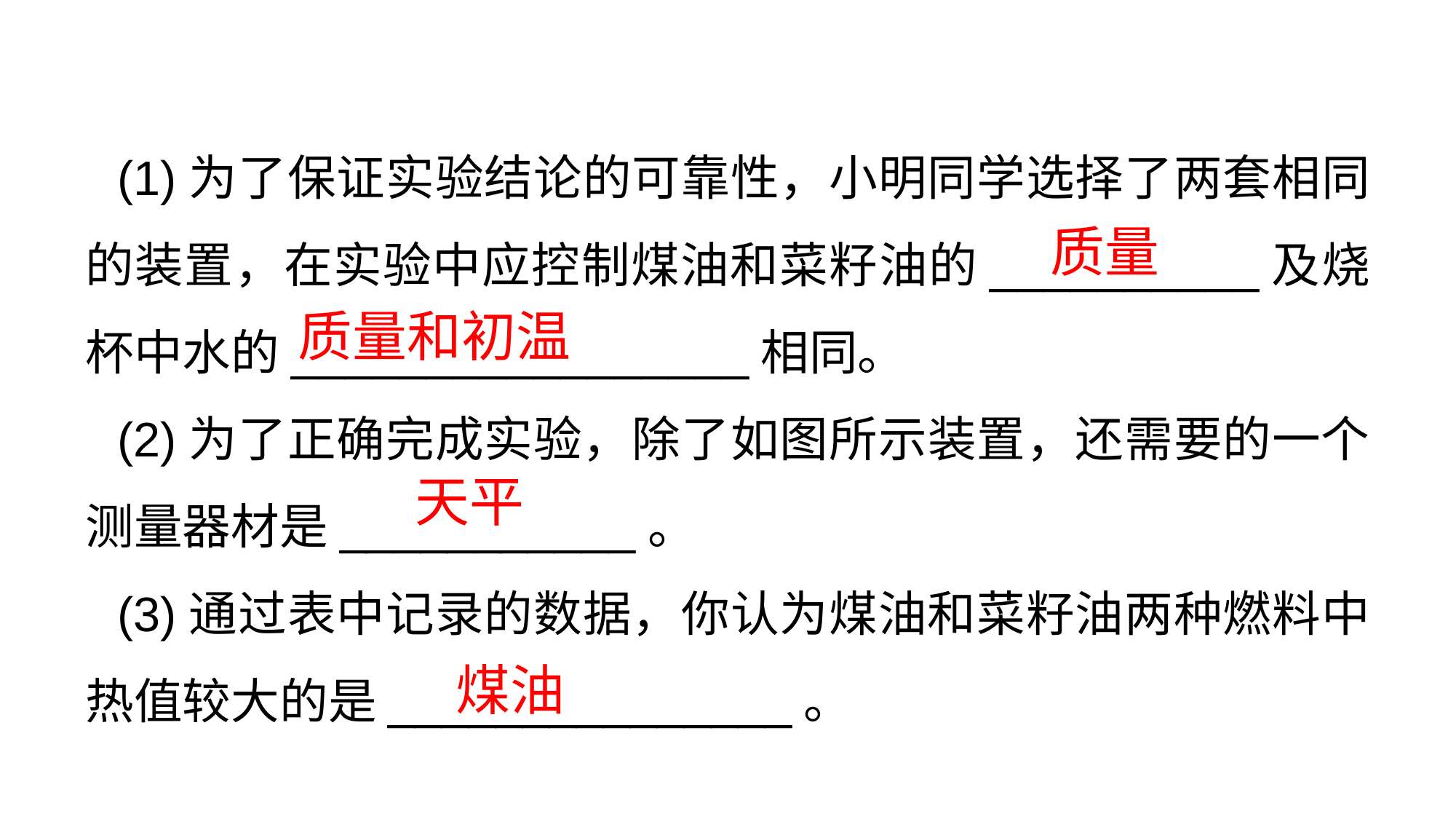

(1)为了保证实验结论的可靠性，小明同学选择了两套相同的装置，在实验中应控制煤油和菜籽油的__________及烧杯中水的_________________相同。
(2)为了正确完成实验，除了如图所示装置，还需要的一个测量器材是___________。
(3)通过表中记录的数据，你认为煤油和菜籽油两种燃料中热值较大的是_______________。
质量
质量和初温
天平
煤油